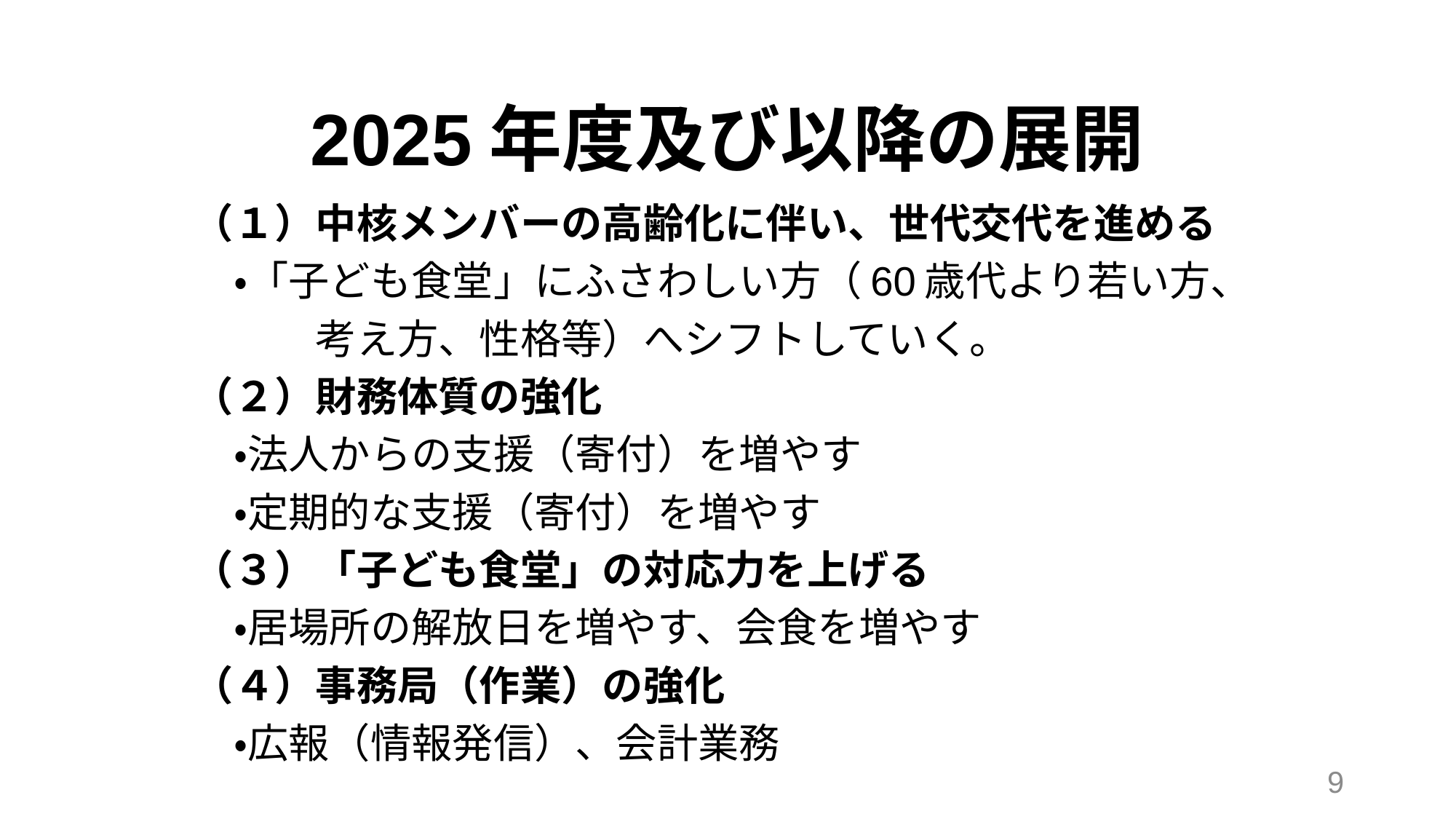

# 2025年度及び以降の展開
（１）中核メンバーの高齢化に伴い、世代交代を進める
　・「子ども食堂」にふさわしい方（60歳代より若い方、
　　　考え方、性格等）へシフトしていく。
（２）財務体質の強化
　・法人からの支援（寄付）を増やす
　・定期的な支援（寄付）を増やす
（３）「子ども食堂」の対応力を上げる
　・居場所の解放日を増やす、会食を増やす
（４）事務局（作業）の強化
　・広報（情報発信）、会計業務

9